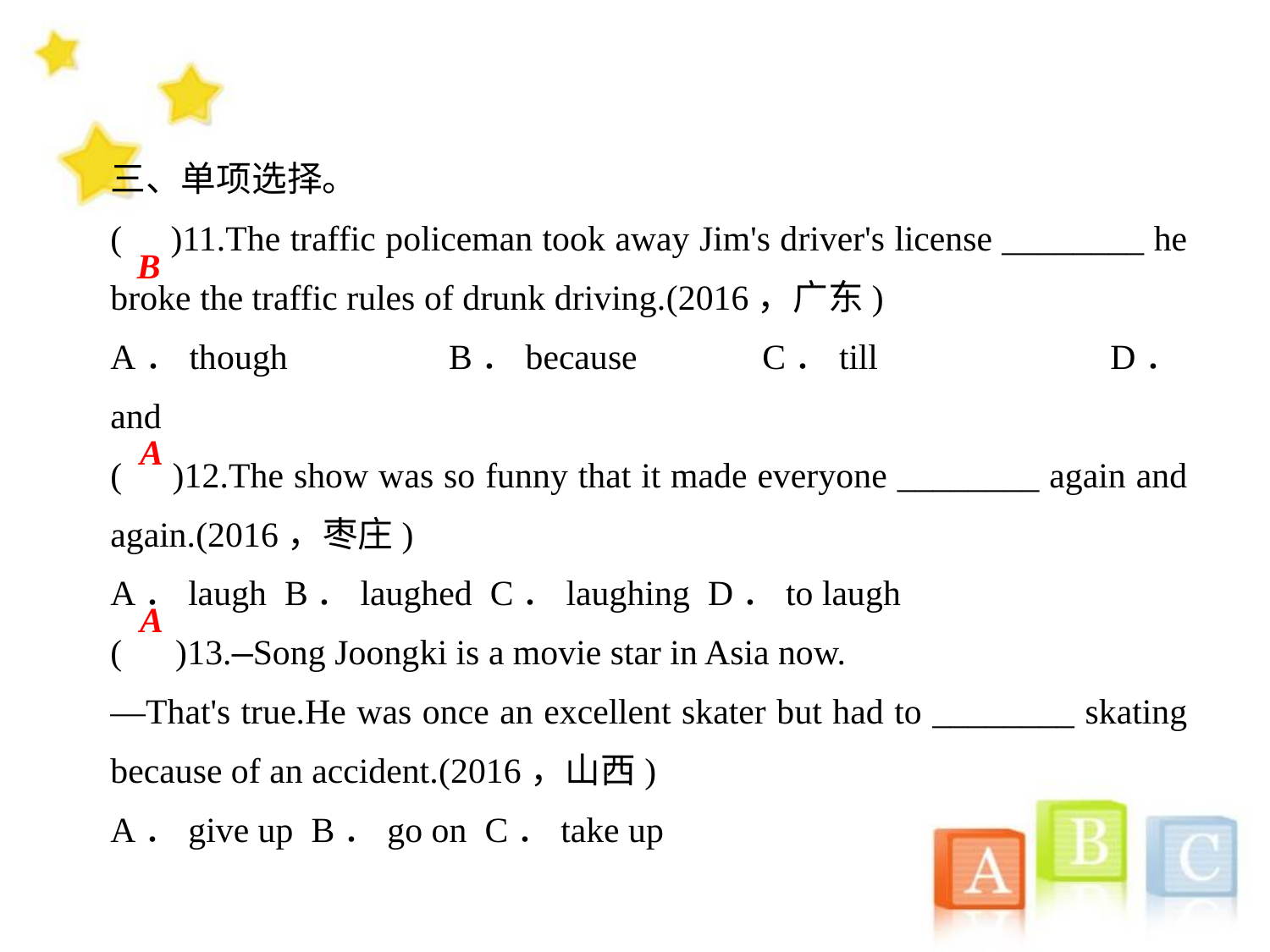

三、单项选择。
(     )11.The traffic policeman took away Jim's driver's license ________ he broke the traffic rules of drunk driving.(2016，广东)
A．though　　　　B．because　　　C．till　　　　　　D．and
(     )12.The show was so funny that it made everyone ________ again and again.(2016，枣庄)
A．laugh  B．laughed  C．laughing  D．to laugh
(      )13.—Song Joong­ki is a movie star in Asia now.
—That's true.He was once an excellent skater but had to ________ skating because of an accident.(2016，山西)
A．give up  B．go on  C．take up
B
A
A